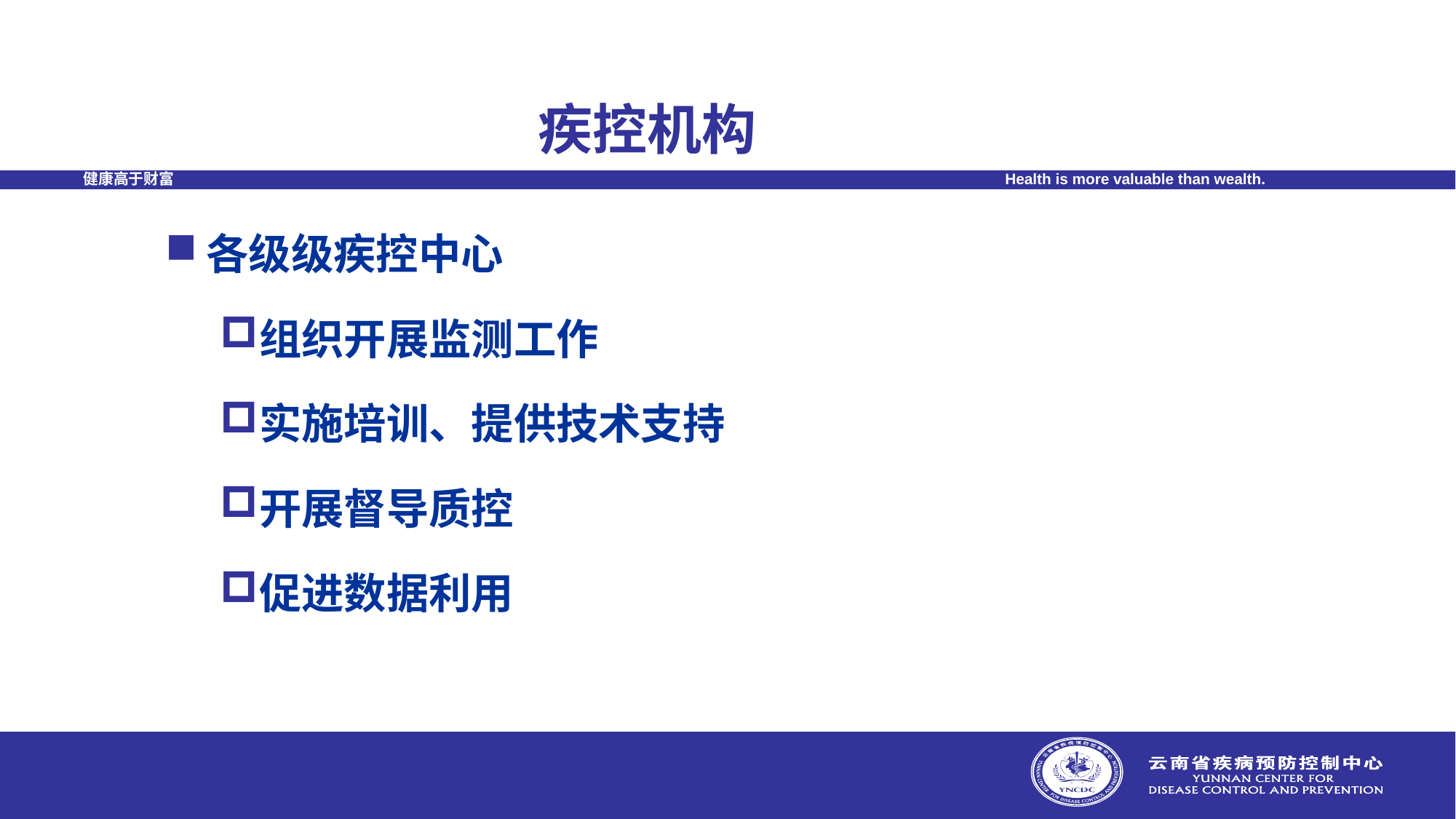

# 疾控机构
各级级疾控中心
组织开展监测工作
实施培训、提供技术支持
开展督导质控
促进数据利用